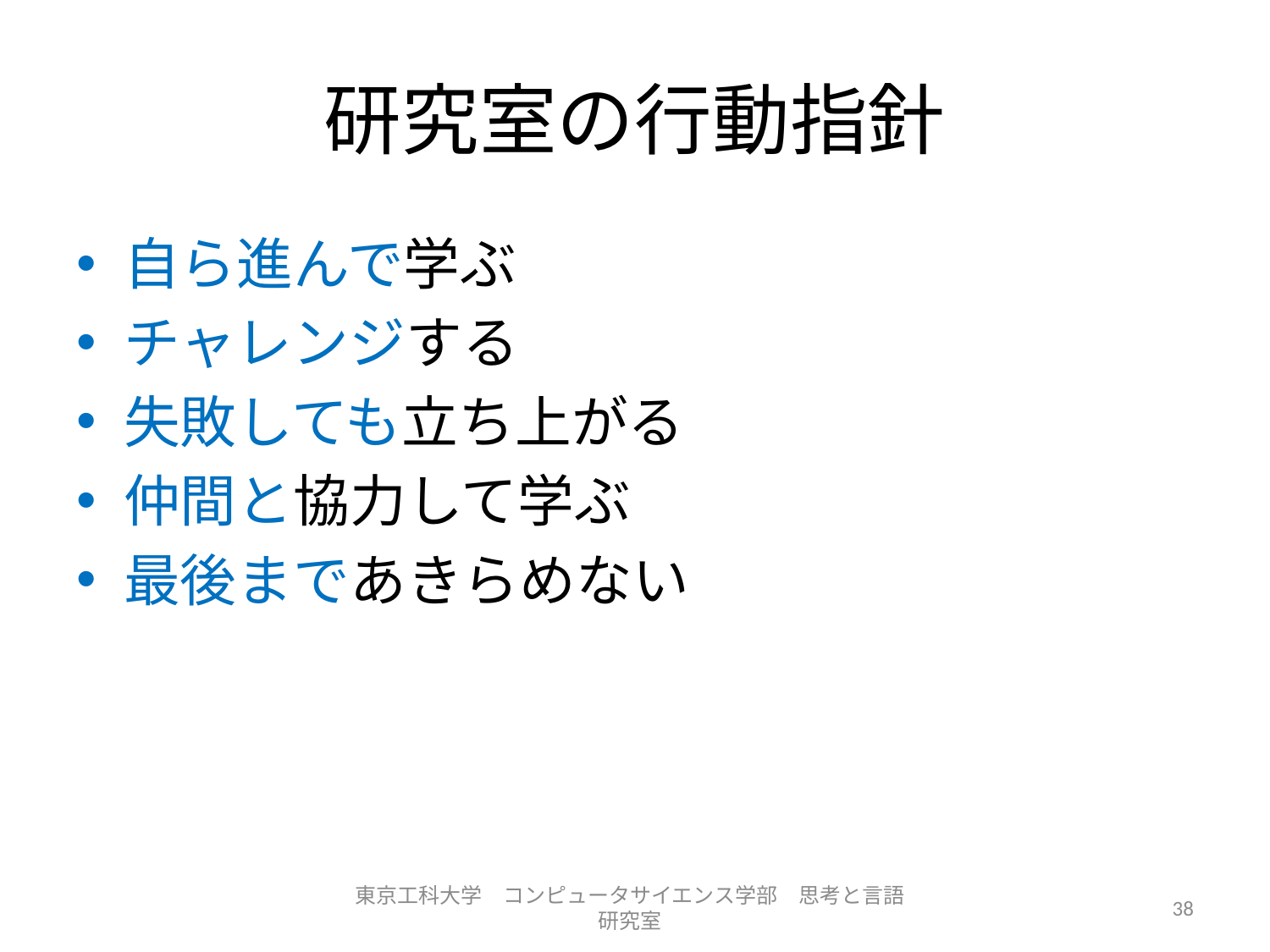

# 研究室の行動指針
自ら進んで学ぶ
チャレンジする
失敗しても立ち上がる
仲間と協力して学ぶ
最後まであきらめない
東京工科大学　コンピュータサイエンス学部　思考と言語研究室
38